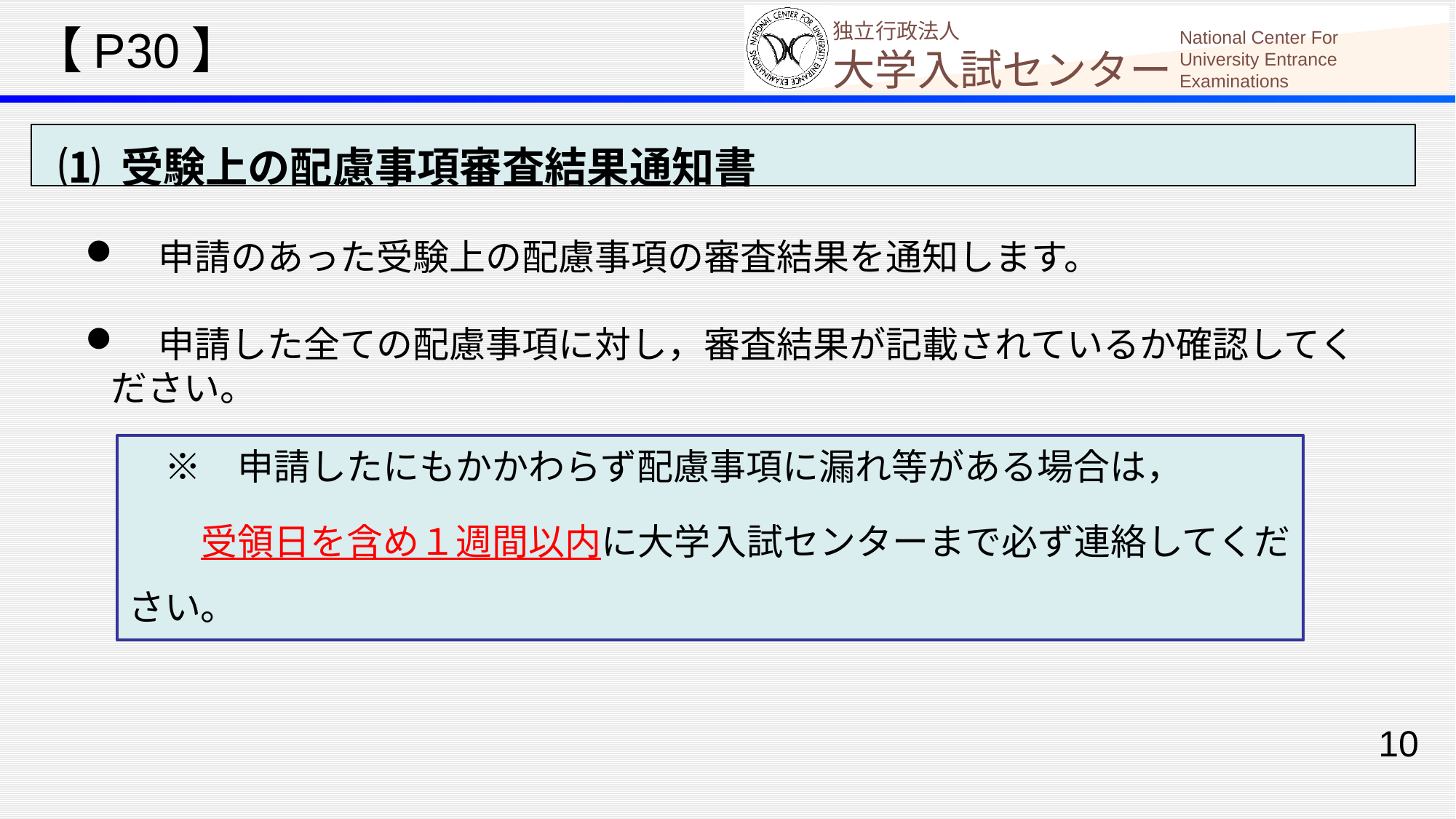

【P30】
  ⑴ 受験上の配慮事項審査結果通知書
　申請のあった受験上の配慮事項の審査結果を通知します。

　申請した全ての配慮事項に対し，審査結果が記載されているか確認してください。
　※　申請したにもかかわらず配慮事項に漏れ等がある場合は，
　　受領日を含め１週間以内に大学入試センターまで必ず連絡してください。
10